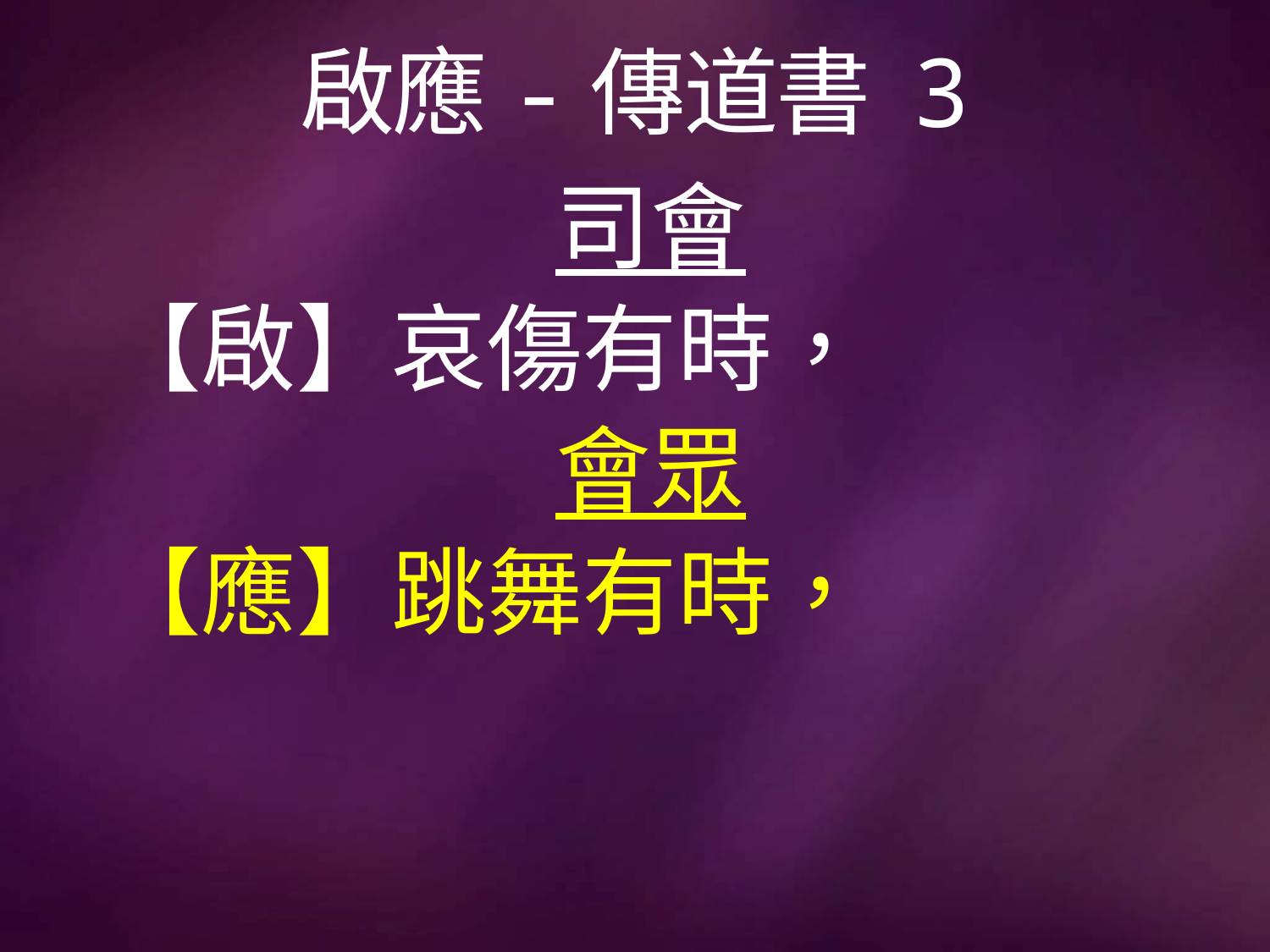

# 啟應-傳道書 3
司會
【啟】哀傷有時，
會眾
【應】跳舞有時，